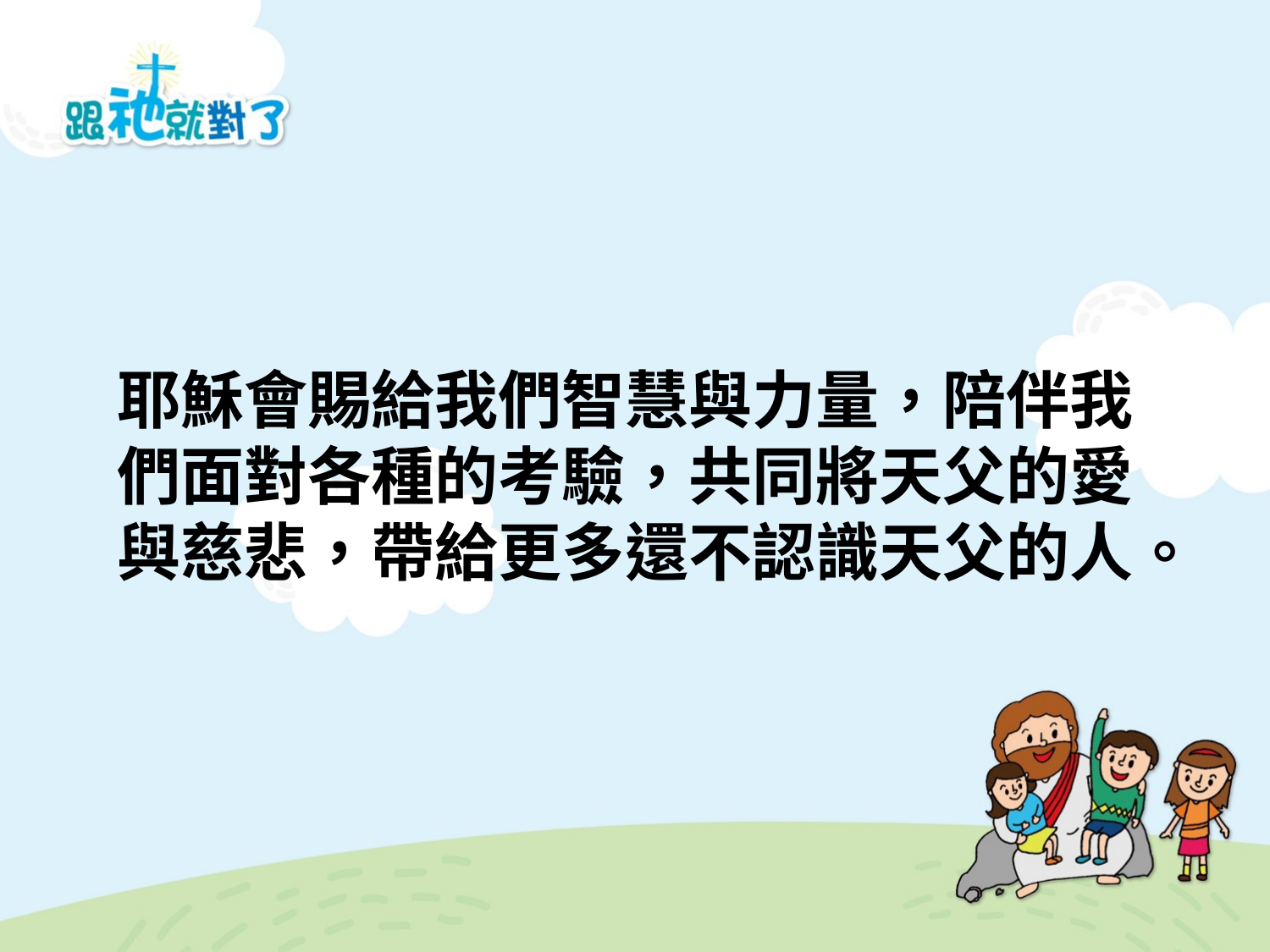

耶穌會賜給我們智慧與力量，陪伴我們面對各種的考驗，共同將天父的愛與慈悲，帶給更多還不認識天父的人。